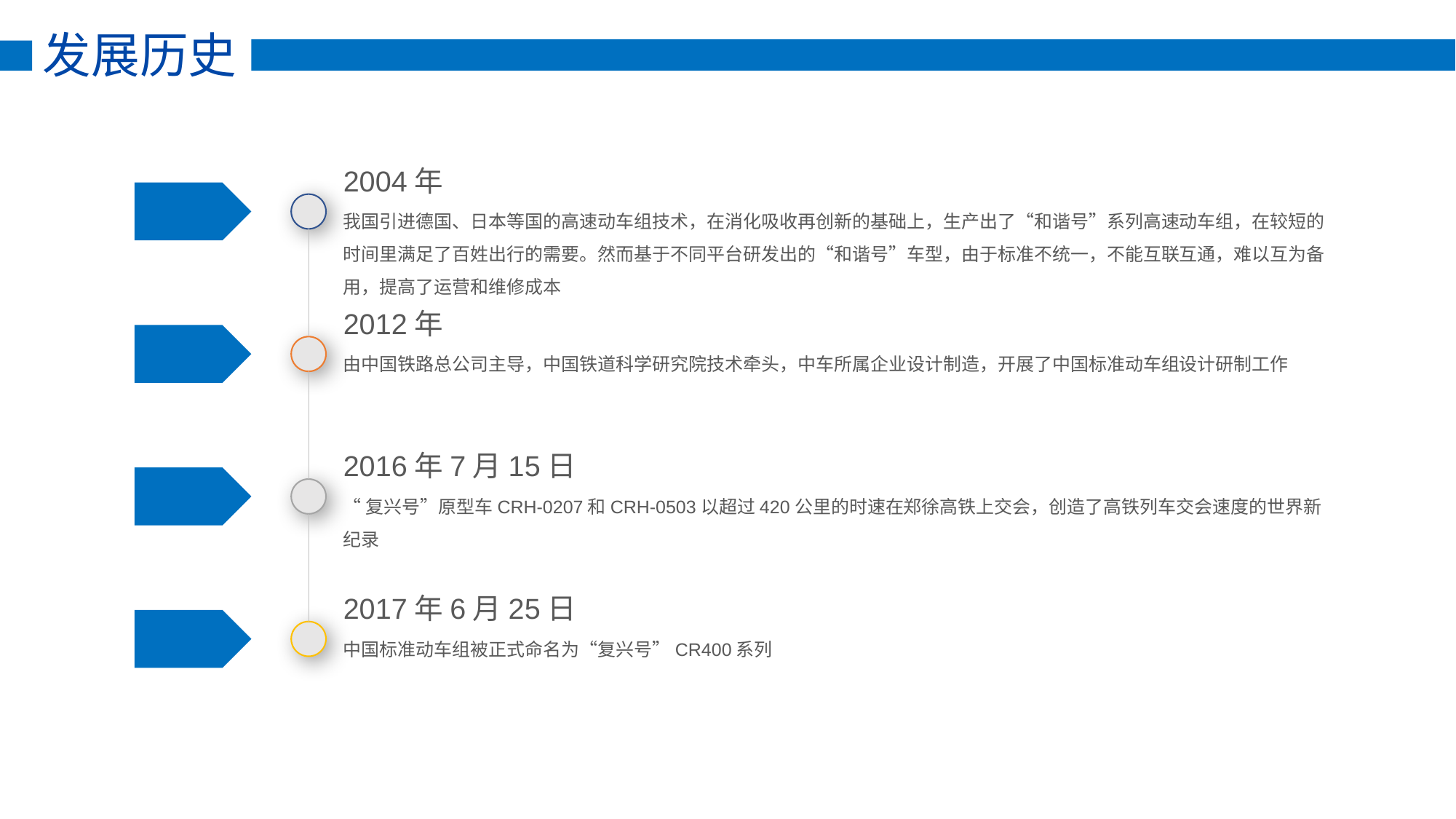

发展历史

2004年
我国引进德国、日本等国的高速动车组技术，在消化吸收再创新的基础上，生产出了“和谐号”系列高速动车组，在较短的时间里满足了百姓出行的需要。然而基于不同平台研发出的“和谐号”车型，由于标准不统一，不能互联互通，难以互为备用，提高了运营和维修成本

2012年
由中国铁路总公司主导，中国铁道科学研究院技术牵头，中车所属企业设计制造，开展了中国标准动车组设计研制工作

2016年7月15日
“复兴号”原型车CRH-0207和CRH-0503以超过420公里的时速在郑徐高铁上交会，创造了高铁列车交会速度的世界新纪录

2017年6月25日
中国标准动车组被正式命名为“复兴号”CR400系列